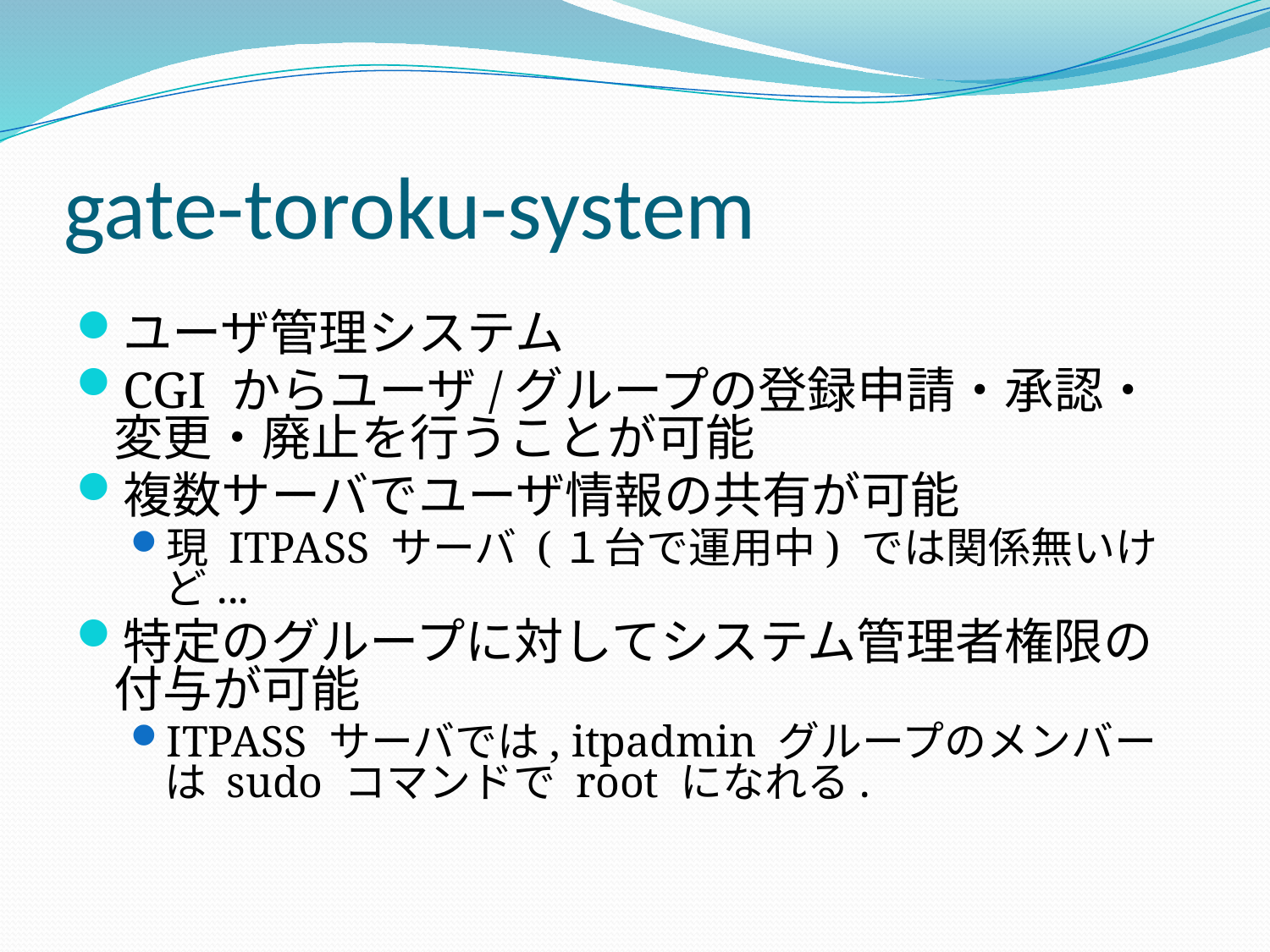

# gate-toroku-system
ユーザ管理システム
CGI からユーザ/グループの登録申請・承認・変更・廃止を行うことが可能
複数サーバでユーザ情報の共有が可能
現 ITPASS サーバ (１台で運用中) では関係無いけど...
特定のグループに対してシステム管理者権限の付与が可能
ITPASS サーバでは, itpadmin グループのメンバーは sudo コマンドで root になれる.